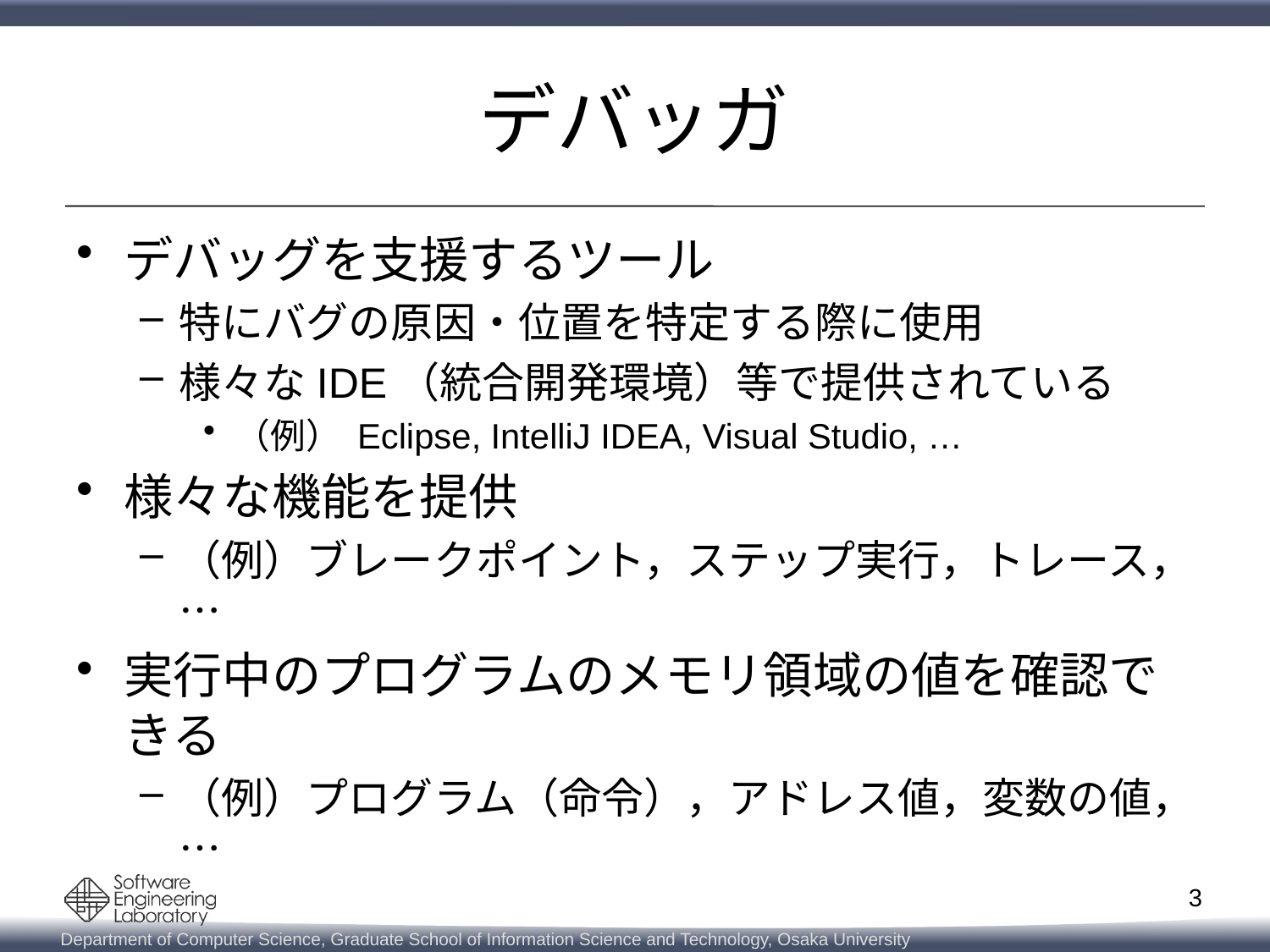

# デバッガ
デバッグを支援するツール
特にバグの原因・位置を特定する際に使用
様々なIDE（統合開発環境）等で提供されている
（例） Eclipse, IntelliJ IDEA, Visual Studio, …
様々な機能を提供
（例）ブレークポイント，ステップ実行，トレース，…
実行中のプログラムのメモリ領域の値を確認できる
（例）プログラム（命令），アドレス値，変数の値，…
3